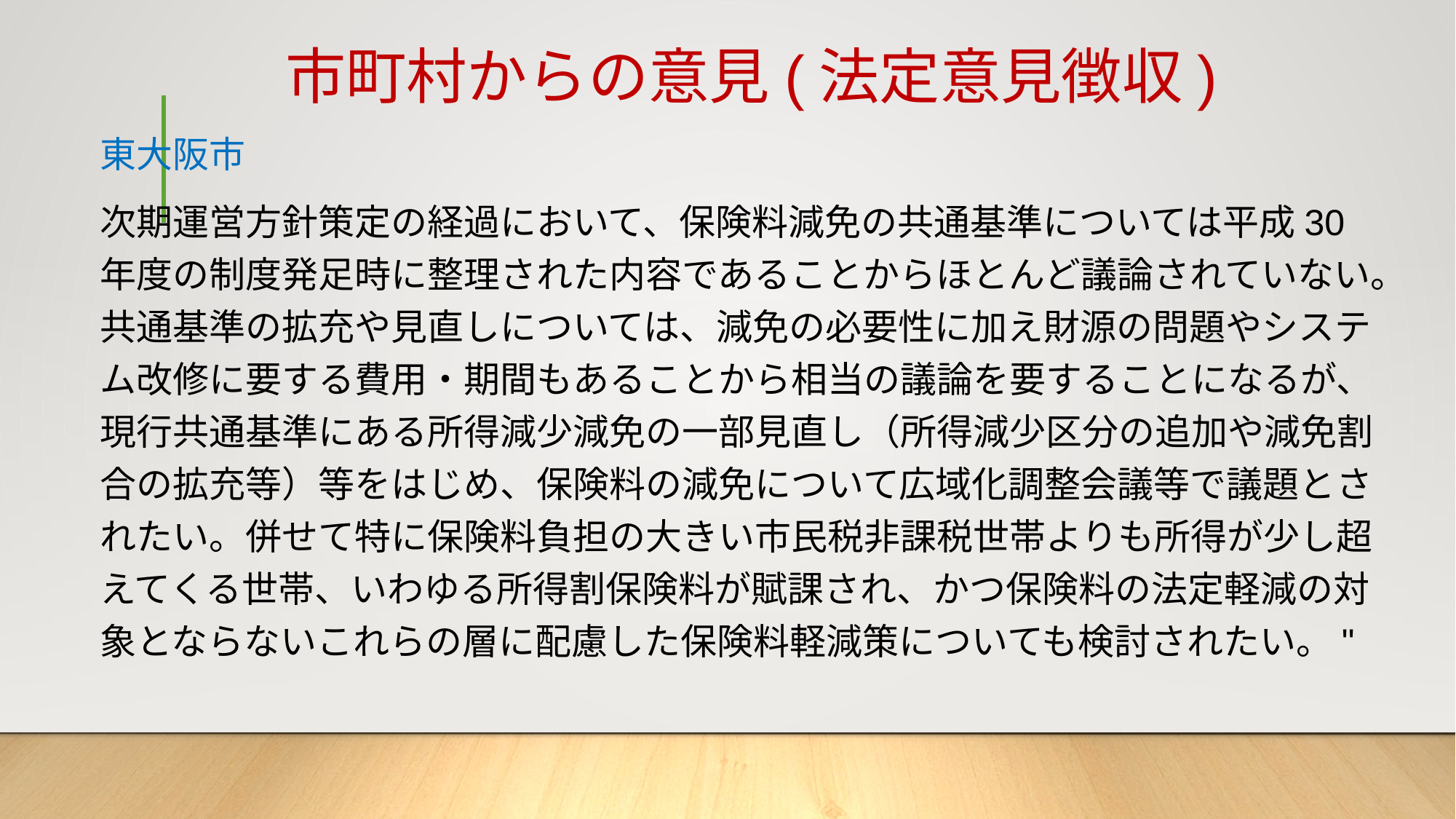

# 市町村からの意見(法定意見徴収)
東大阪市
次期運営方針策定の経過において、保険料減免の共通基準については平成30年度の制度発足時に整理された内容であることからほとんど議論されていない。共通基準の拡充や見直しについては、減免の必要性に加え財源の問題やシステム改修に要する費用・期間もあることから相当の議論を要することになるが、現行共通基準にある所得減少減免の一部見直し（所得減少区分の追加や減免割合の拡充等）等をはじめ、保険料の減免について広域化調整会議等で議題とされたい。併せて特に保険料負担の大きい市民税非課税世帯よりも所得が少し超えてくる世帯、いわゆる所得割保険料が賦課され、かつ保険料の法定軽減の対象とならないこれらの層に配慮した保険料軽減策についても検討されたい。"